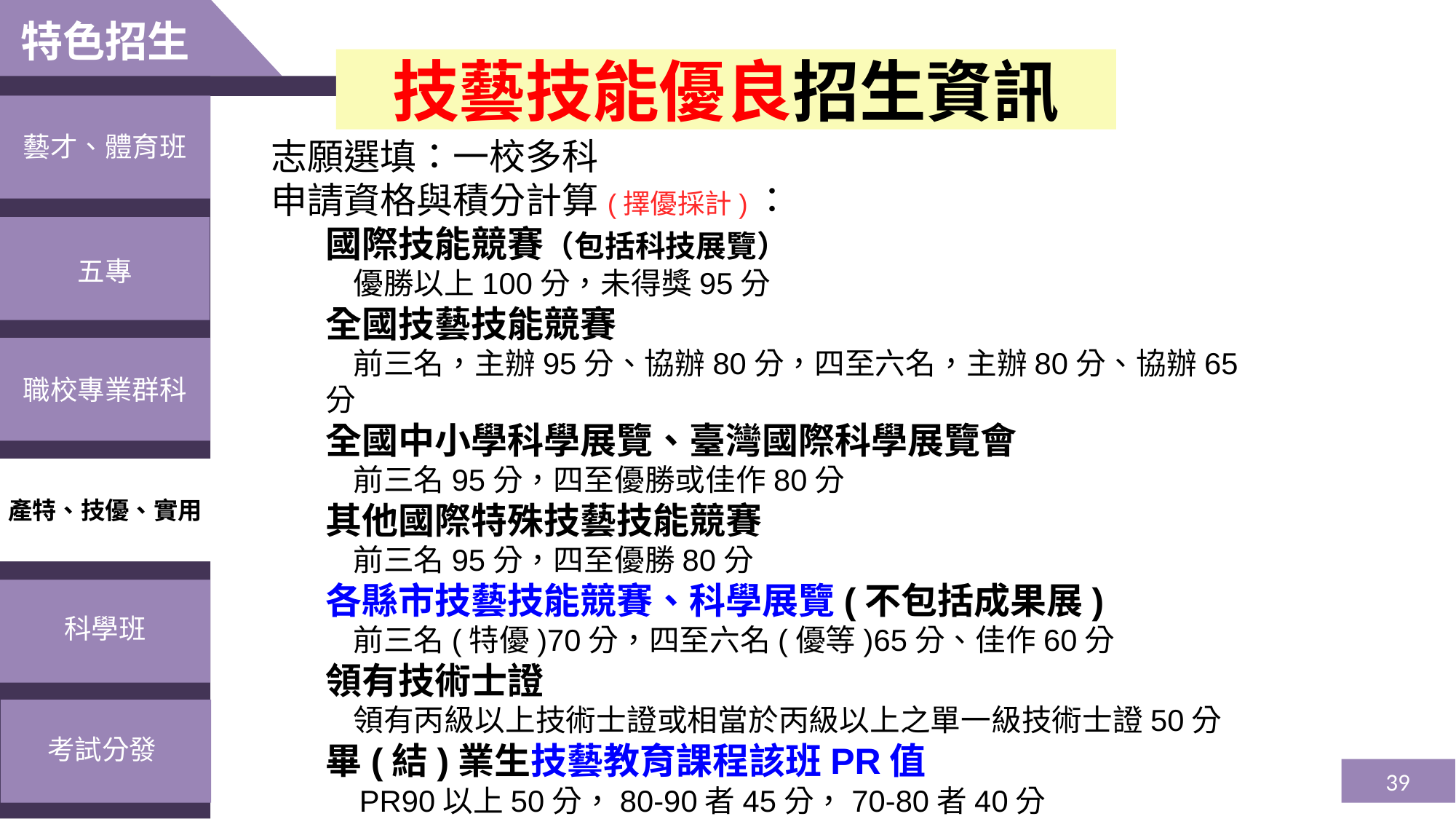

特色招生

技藝技能優良招生資訊

藝才、體育班
志願選填：一校多科
申請資格與積分計算(擇優採計)：
國際技能競賽（包括科技展覽）
   優勝以上100分，未得獎95分
全國技藝技能競賽
   前三名，主辦95分、協辦80分，四至六名，主辦80分、協辦65分
全國中小學科學展覽、臺灣國際科學展覽會
   前三名95分，四至優勝或佳作80分
其他國際特殊技藝技能競賽
   前三名95分，四至優勝80分
各縣市技藝技能競賽、科學展覽(不包括成果展)
   前三名(特優)70分，四至六名(優等)65分、佳作60分
領有技術士證
   領有丙級以上技術士證或相當於丙級以上之單一級技術士證50分
畢(結)業生技藝教育課程該班PR值
    PR90以上50分，80-90者45分，70-80者40分

五專

職校專業群科

產特、技優、實用

科學班

考試分發

39